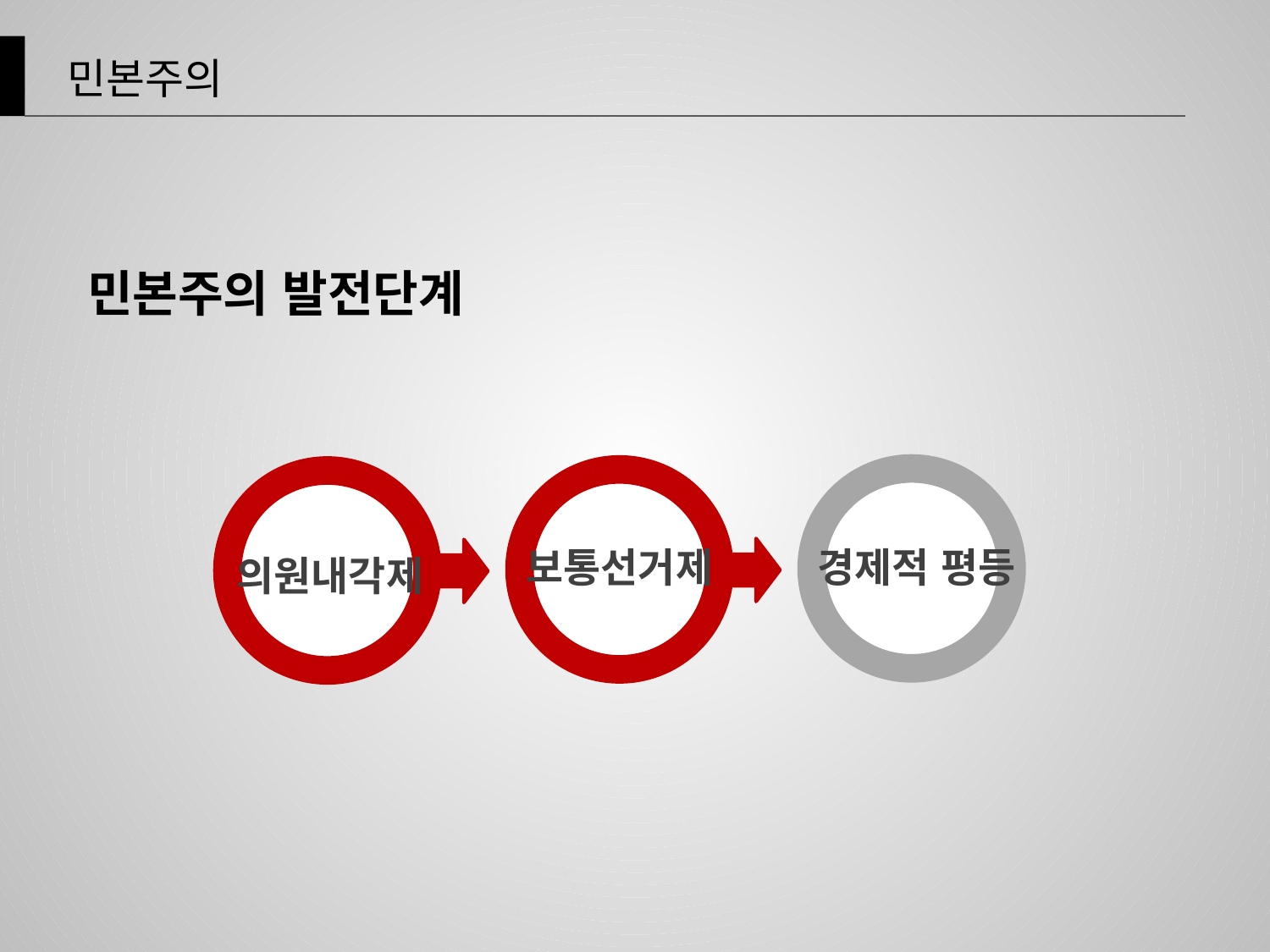

민본주의
민본주의 발전단계

경제적 평등

보통선거제

의원내각제